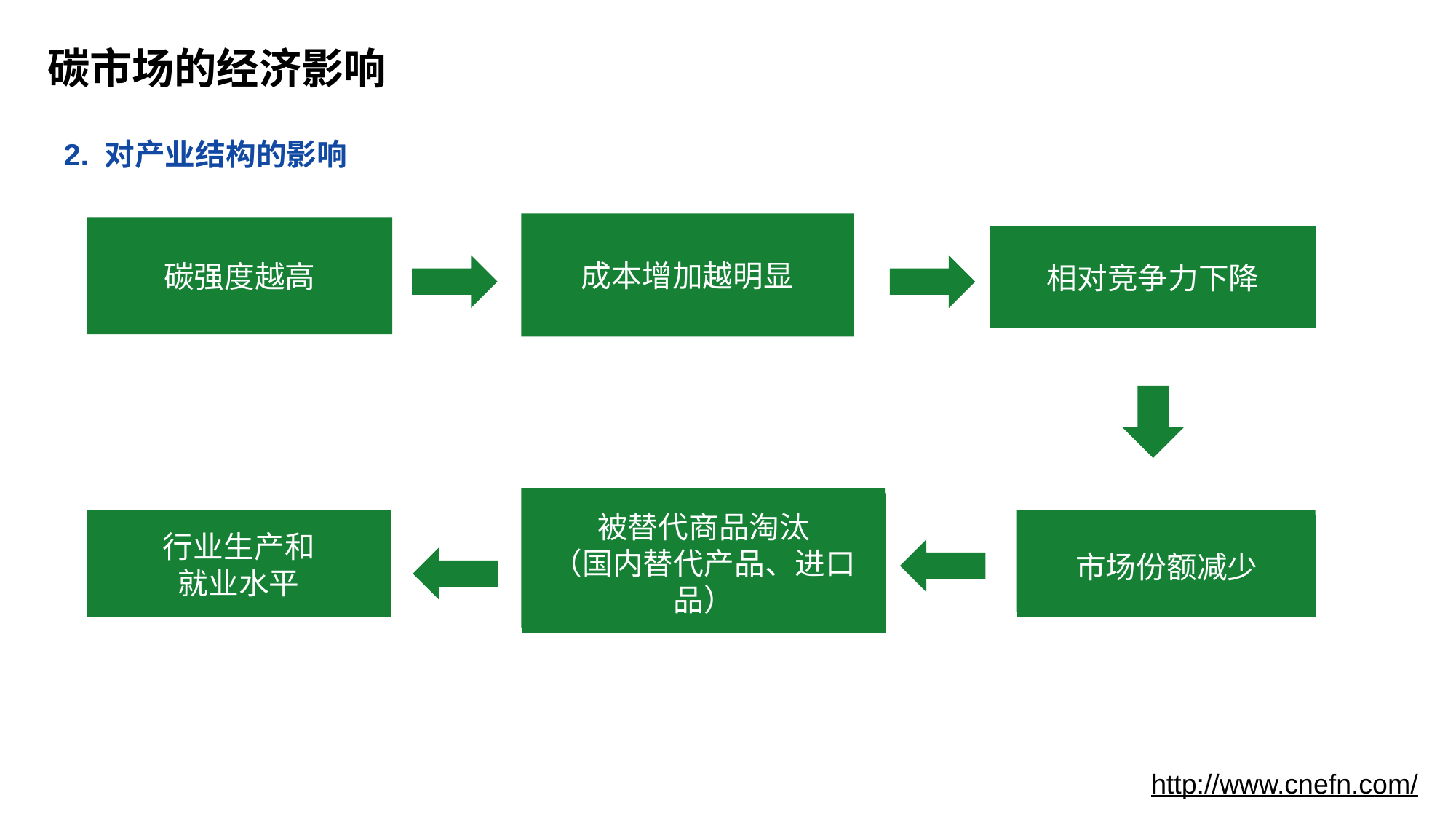

# 碳市场的经济影响
2. 对产业结构的影响
成本增加越明显
碳强度越高
相对竞争力下降

被替代商品淘汰
（国内替代产品、进口品）
被替代商品淘汰
（国内替代产品、进口品）
行业生产和
就业水平
市场份额减少
市场份额减少